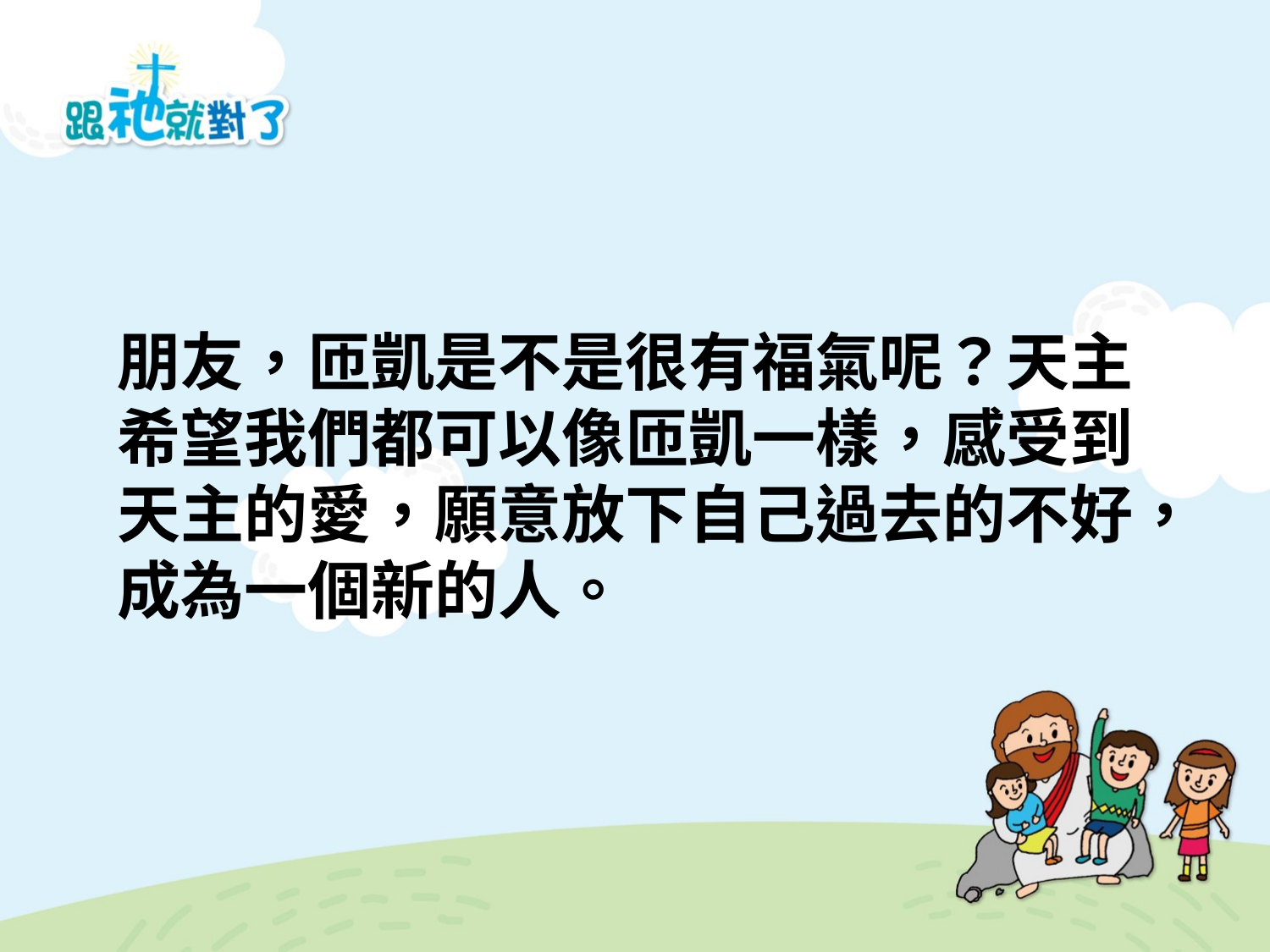

朋友，匝凱是不是很有福氣呢？天主希望我們都可以像匝凱一樣，感受到天主的愛，願意放下自己過去的不好，成為一個新的人。